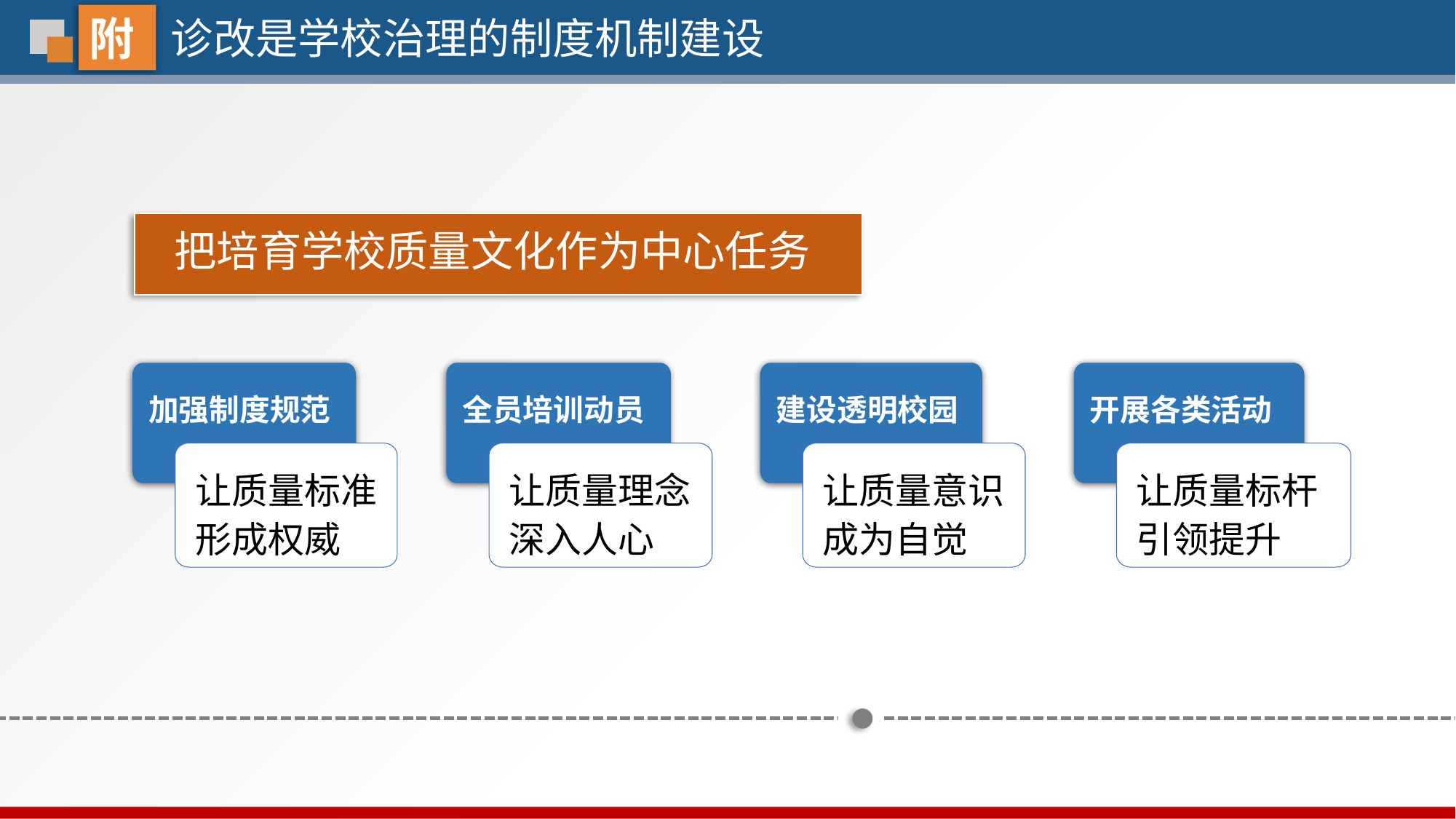

附
诊改是学校治理的制度机制建设

把培育学校质量文化作为中心任务

加强制度规范
让质量标准形成权威
全员培训动员
让质量理念深入人心
建设透明校园
让质量意识成为自觉
开展各类活动
让质量标杆引领提升